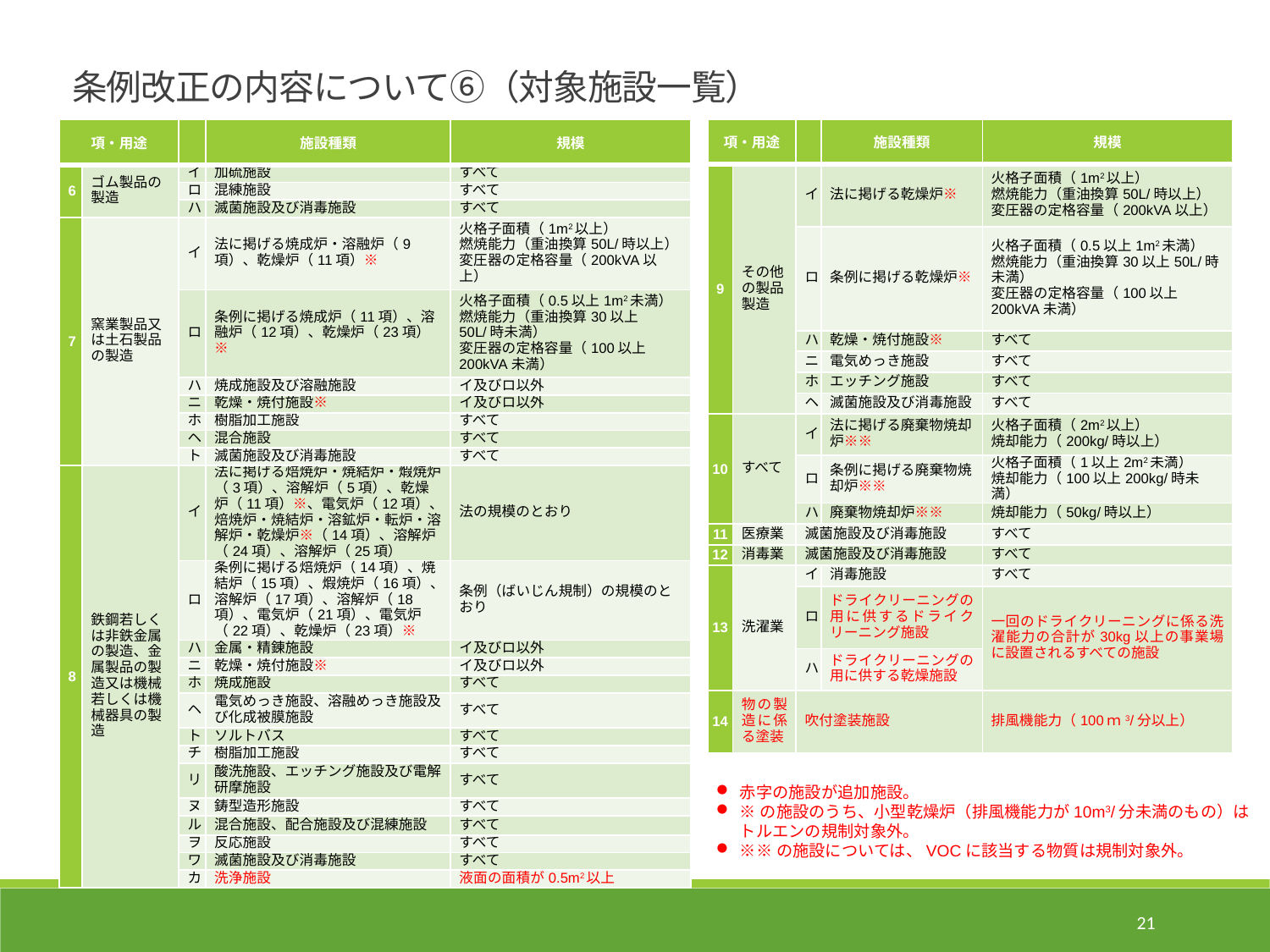

条例改正の内容について⑥（対象施設一覧）
| 項・用途 |  |  | 施設種類 | 規模 |
| --- | --- | --- | --- | --- |
| 6 | ゴム製品の製造 | イ | 加硫施設 | すべて |
|  |  | ロ | 混練施設 | すべて |
|  |  | ハ | 滅菌施設及び消毒施設 | すべて |
| 7 | 窯業製品又は土石製品の製造 | イ | 法に掲げる焼成炉・溶融炉（9項）、乾燥炉（11項）※ | 火格子面積（1m2以上） 燃焼能力（重油換算50L/時以上） 変圧器の定格容量（200kVA以上） |
|  |  | ロ | 条例に掲げる焼成炉（11項）、溶融炉（12項）、乾燥炉（23項）※ | 火格子面積（0.5以上1m2未満） 燃焼能力（重油換算30以上50L/時未満） 変圧器の定格容量（100以上200kVA未満） |
|  |  | ハ | 焼成施設及び溶融施設 | イ及びロ以外 |
|  |  | ニ | 乾燥・焼付施設※ | イ及びロ以外 |
|  |  | ホ | 樹脂加工施設 | すべて |
|  |  | ヘ | 混合施設 | すべて |
|  |  | ト | 滅菌施設及び消毒施設 | すべて |
| 8 | 鉄鋼若しくは非鉄金属の製造、金属製品の製造又は機械若しくは機械器具の製造 | イ | 法に掲げる焙焼炉・焼結炉・煆焼炉（3項）、溶解炉（5項）、乾燥炉（11項）※、電気炉（12項）、焙焼炉・焼結炉・溶鉱炉・転炉・溶解炉・乾燥炉※（14項）、溶解炉（24項）、溶解炉（25項） | 法の規模のとおり |
|  |  | ロ | 条例に掲げる焙焼炉（14項）、焼結炉（15項）、煆焼炉（16項）、溶解炉（17項）、溶解炉（18項）、電気炉（21項）、電気炉（22項）、乾燥炉（23項）※ | 条例（ばいじん規制）の規模のとおり |
|  |  | ハ | 金属・精錬施設 | イ及びロ以外 |
|  |  | ニ | 乾燥・焼付施設※ | イ及びロ以外 |
|  |  | ホ | 焼成施設 | すべて |
|  |  | ヘ | 電気めっき施設、溶融めっき施設及び化成被膜施設 | すべて |
|  |  | ト | ソルトバス | すべて |
|  |  | チ | 樹脂加工施設 | すべて |
|  |  | リ | 酸洗施設、エッチング施設及び電解研摩施設 | すべて |
|  |  | ヌ | 鋳型造形施設 | すべて |
|  |  | ル | 混合施設、配合施設及び混練施設 | すべて |
|  |  | ヲ | 反応施設 | すべて |
|  |  | ワ | 滅菌施設及び消毒施設 | すべて |
|  |  | カ | 洗浄施設 | 液面の面積が0.5m2以上 |
| 項・用途 |  |  | 施設種類 | 規模 |
| --- | --- | --- | --- | --- |
| 9 | その他の製品製造 | イ | 法に掲げる乾燥炉※ | 火格子面積（1m2以上） 燃焼能力（重油換算50L/時以上） 変圧器の定格容量（200kVA以上） |
|  |  | ロ | 条例に掲げる乾燥炉※ | 火格子面積（0.5以上1m2未満） 燃焼能力（重油換算30以上50L/時未満） 変圧器の定格容量（100以上200kVA未満） |
|  |  | ハ | 乾燥・焼付施設※ | すべて |
|  |  | ニ | 電気めっき施設 | すべて |
|  |  | ホ | エッチング施設 | すべて |
|  |  | ヘ | 滅菌施設及び消毒施設 | すべて |
| 10 | すべて | イ | 法に掲げる廃棄物焼却炉※※ | 火格子面積（2m2以上） 焼却能力（200kg/時以上） |
|  |  | ロ | 条例に掲げる廃棄物焼却炉※※ | 火格子面積（1以上2m2未満） 焼却能力（100以上200kg/時未満） |
|  |  | ハ | 廃棄物焼却炉※※ | 焼却能力（50kg/時以上） |
| 11 | 医療業 | 滅菌施設及び消毒施設 |  | すべて |
| 12 | 消毒業 | 滅菌施設及び消毒施設 |  | すべて |
| 13 | 洗濯業 | イ | 消毒施設 | すべて |
|  |  | ロ | ドライクリーニングの用に供するドライクリーニング施設 | 一回のドライクリーニングに係る洗濯能力の合計が30kg以上の事業場に設置されるすべての施設 |
|  |  | ハ | ドライクリーニングの用に供する乾燥施設 |  |
| 14 | 物の製造に係る塗装 | 吹付塗装施設 |  | 排風機能力（100ｍ3/分以上） |
赤字の施設が追加施設。
※の施設のうち、小型乾燥炉（排風機能力が10m3/分未満のもの）はトルエンの規制対象外。
※※の施設については、VOCに該当する物質は規制対象外。
21